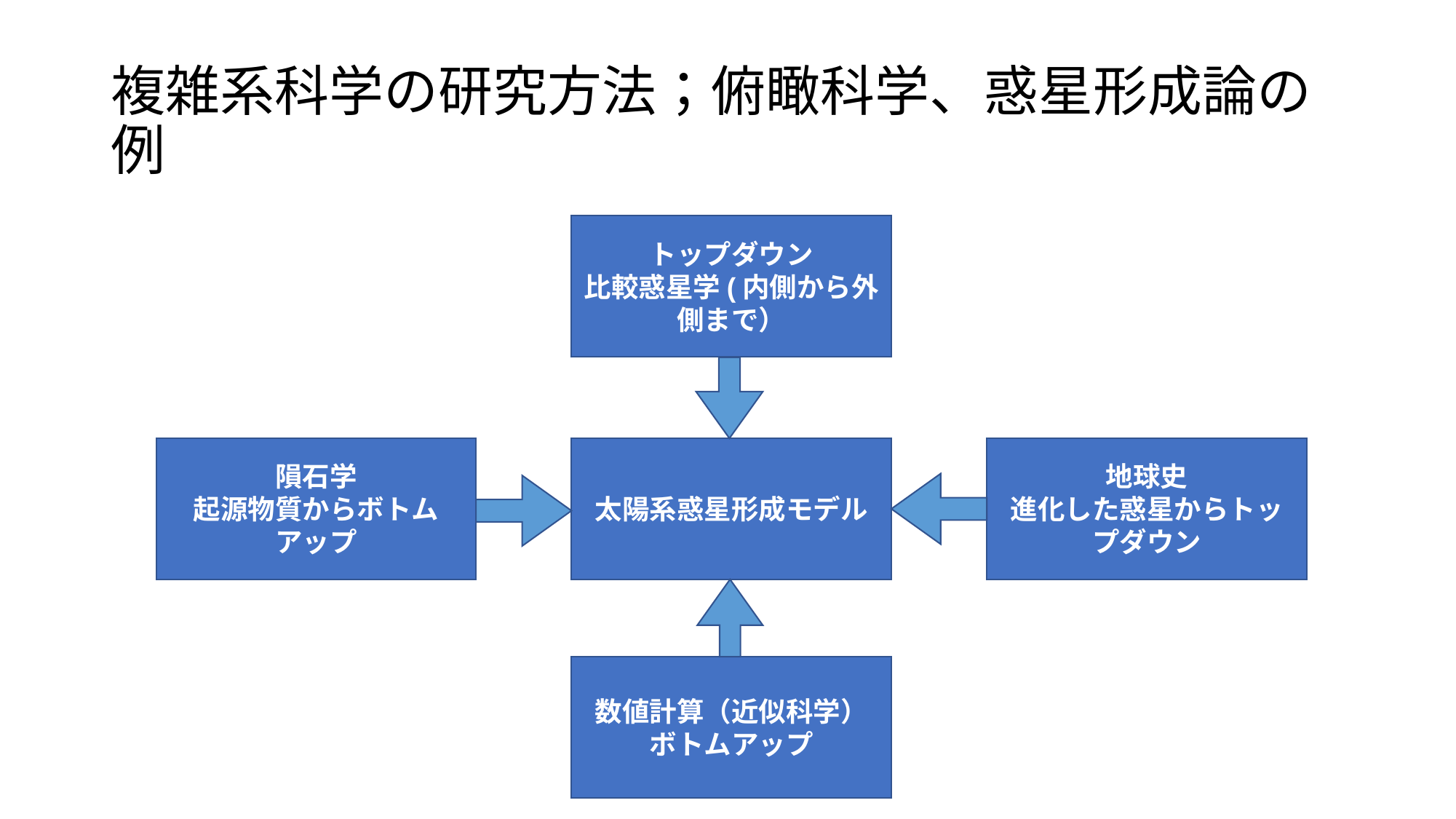

# 複雑系科学の研究方法；俯瞰科学、惑星形成論の例
トップダウン
比較惑星学(内側から外側まで）

隕石学
起源物質からボトムアップ
太陽系惑星形成モデル
地球史
進化した惑星からトップダウン

数値計算（近似科学）
ボトムアップ